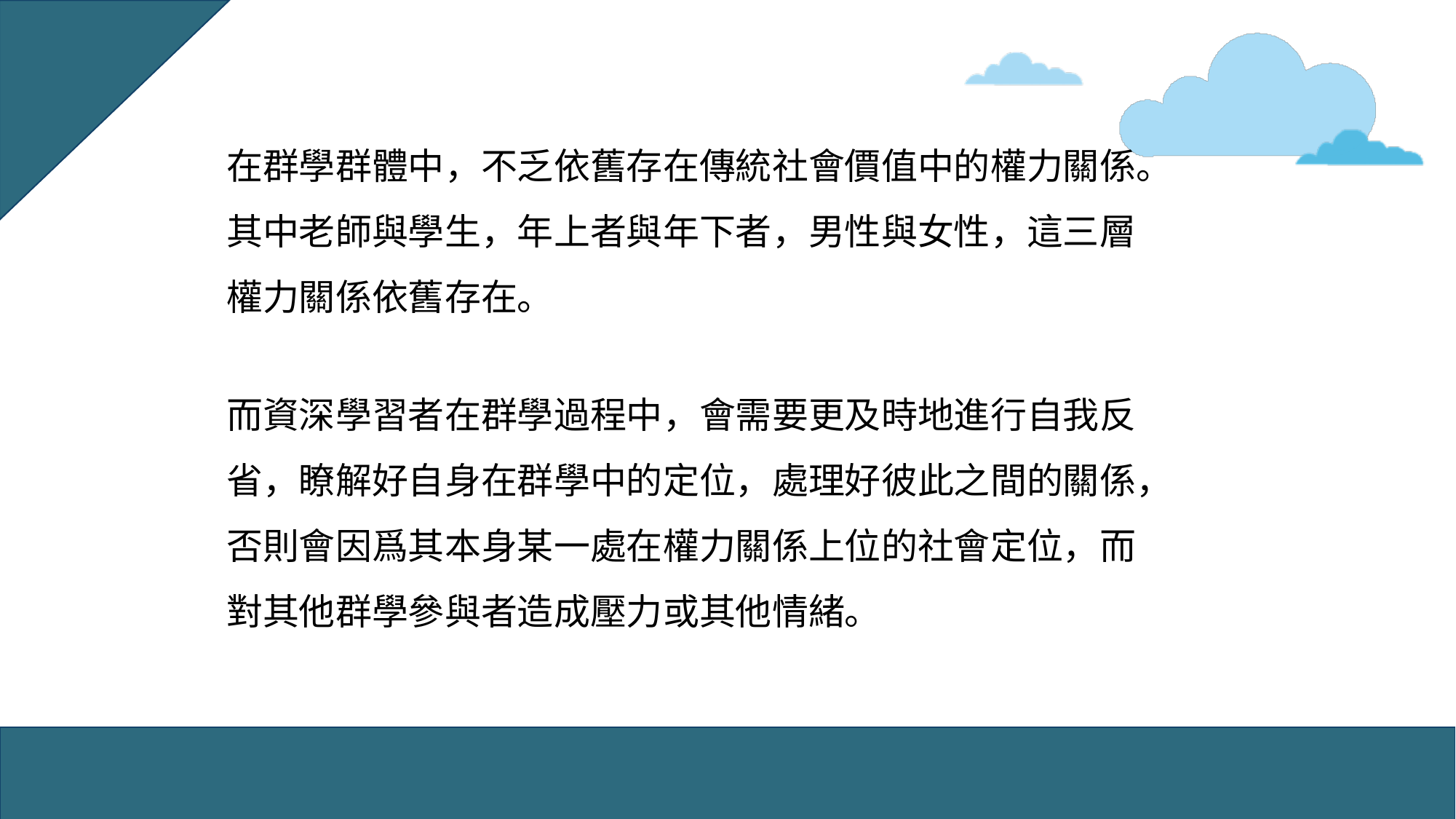

在群學群體中，不乏依舊存在傳統社會價值中的權力關係。其中老師與學生，年上者與年下者，男性與女性，這三層權力關係依舊存在。
而資深學習者在群學過程中，會需要更及時地進行自我反省，瞭解好自身在群學中的定位，處理好彼此之間的關係，否則會因爲其本身某一處在權力關係上位的社會定位，而對其他群學參與者造成壓力或其他情緒。